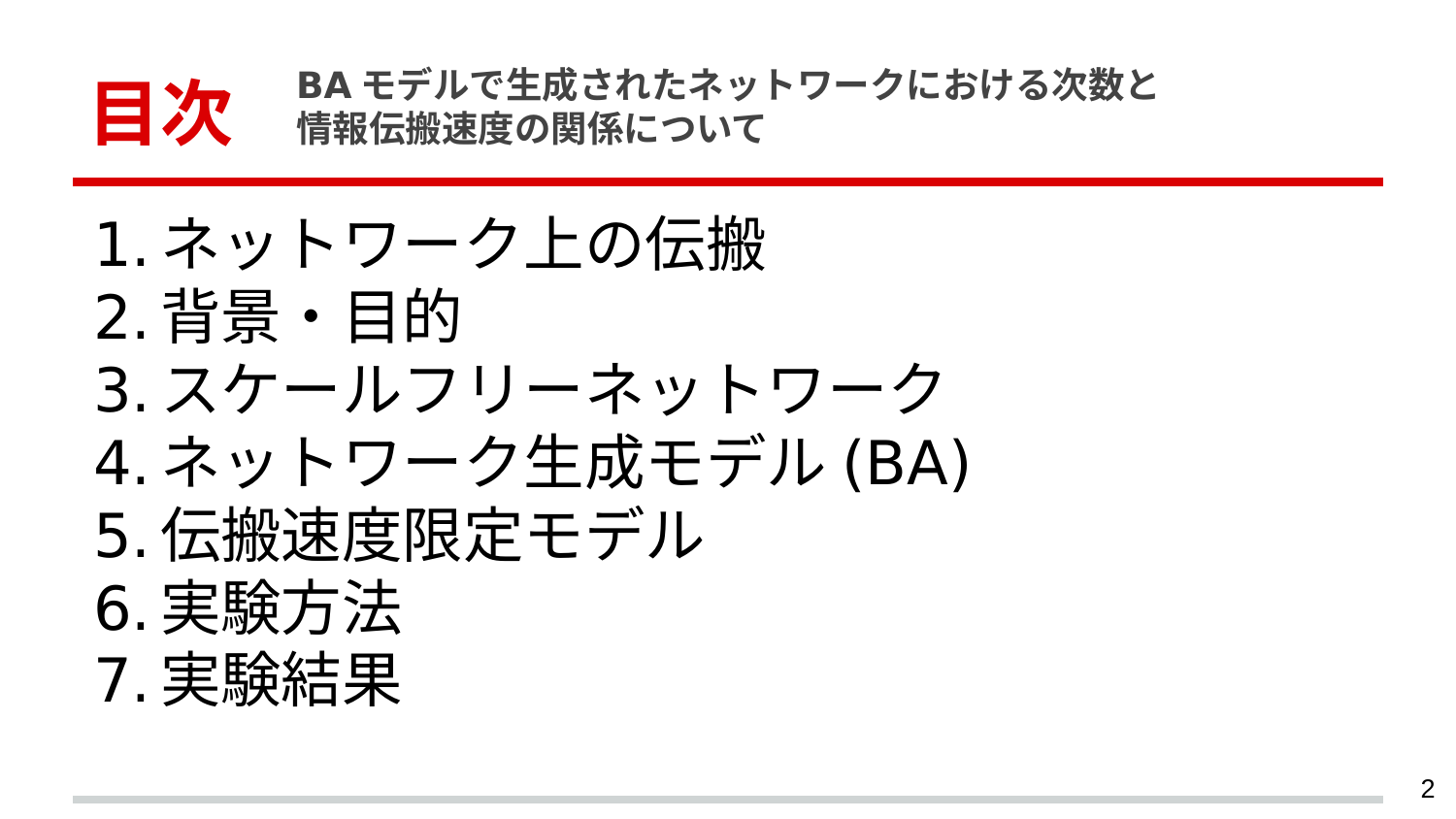

# 目次
BAモデルで生成されたネットワークにおける次数と
情報伝搬速度の関係について
ネットワーク上の伝搬
背景・目的
スケールフリーネットワーク
ネットワーク生成モデル(BA)
伝搬速度限定モデル
実験方法
実験結果

2